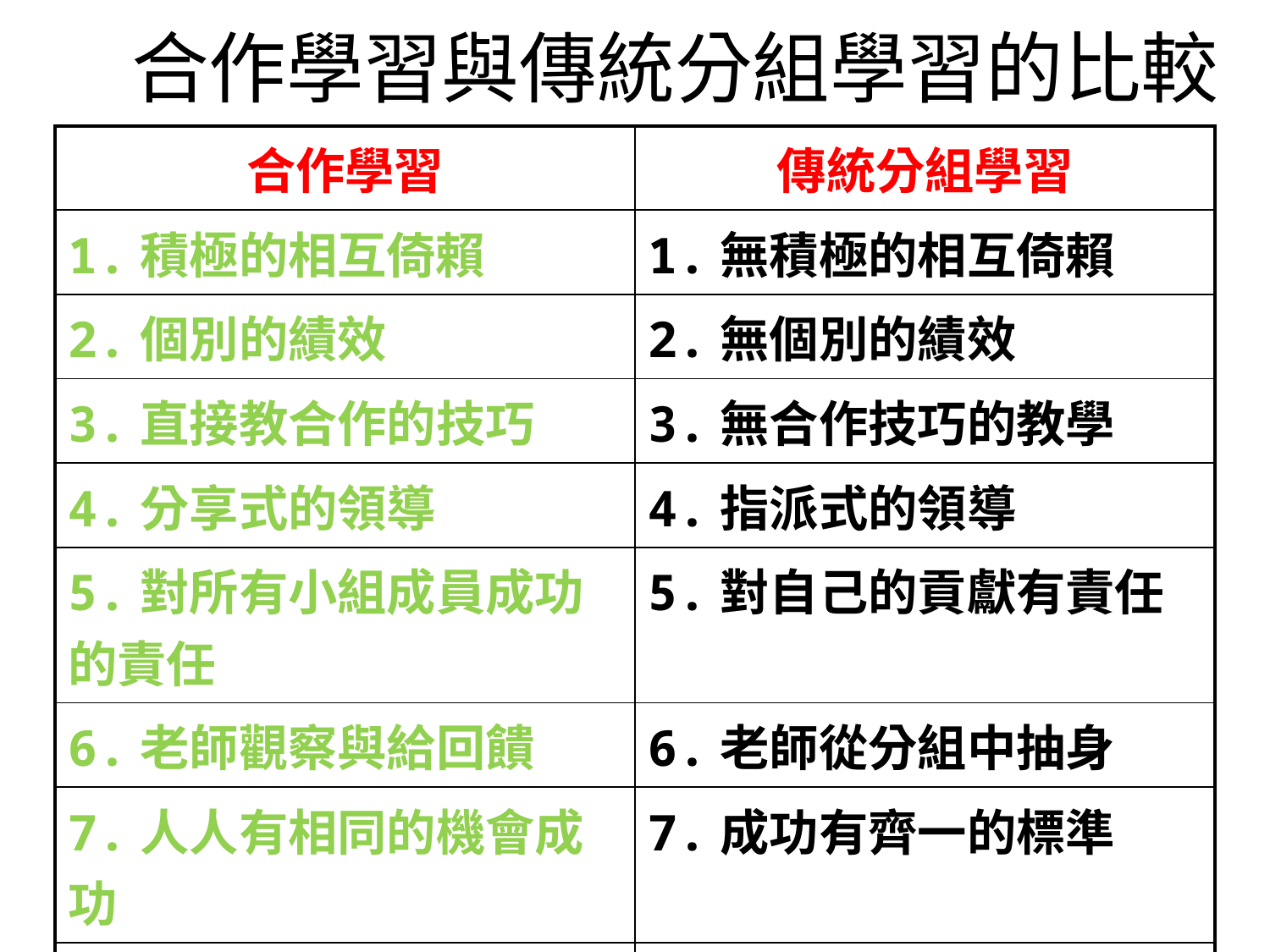

合作學習與傳統分組學習的比較
| 合作學習 | 傳統分組學習 |
| --- | --- |
| 1.積極的相互倚賴 | 1.無積極的相互倚賴 |
| 2.個別的績效 | 2.無個別的績效 |
| 3.直接教合作的技巧 | 3.無合作技巧的教學 |
| 4.分享式的領導 | 4.指派式的領導 |
| 5.對所有小組成員成功的責任 | 5.對自己的貢獻有責任 |
| 6.老師觀察與給回饋 | 6.老師從分組中抽身 |
| 7.人人有相同的機會成功 | 7.成功有齊一的標準 |
| 8.小組回顧學習過程並設定未來的目標 | 8.無小組回顧學習過程並且無設定未來的目標 |